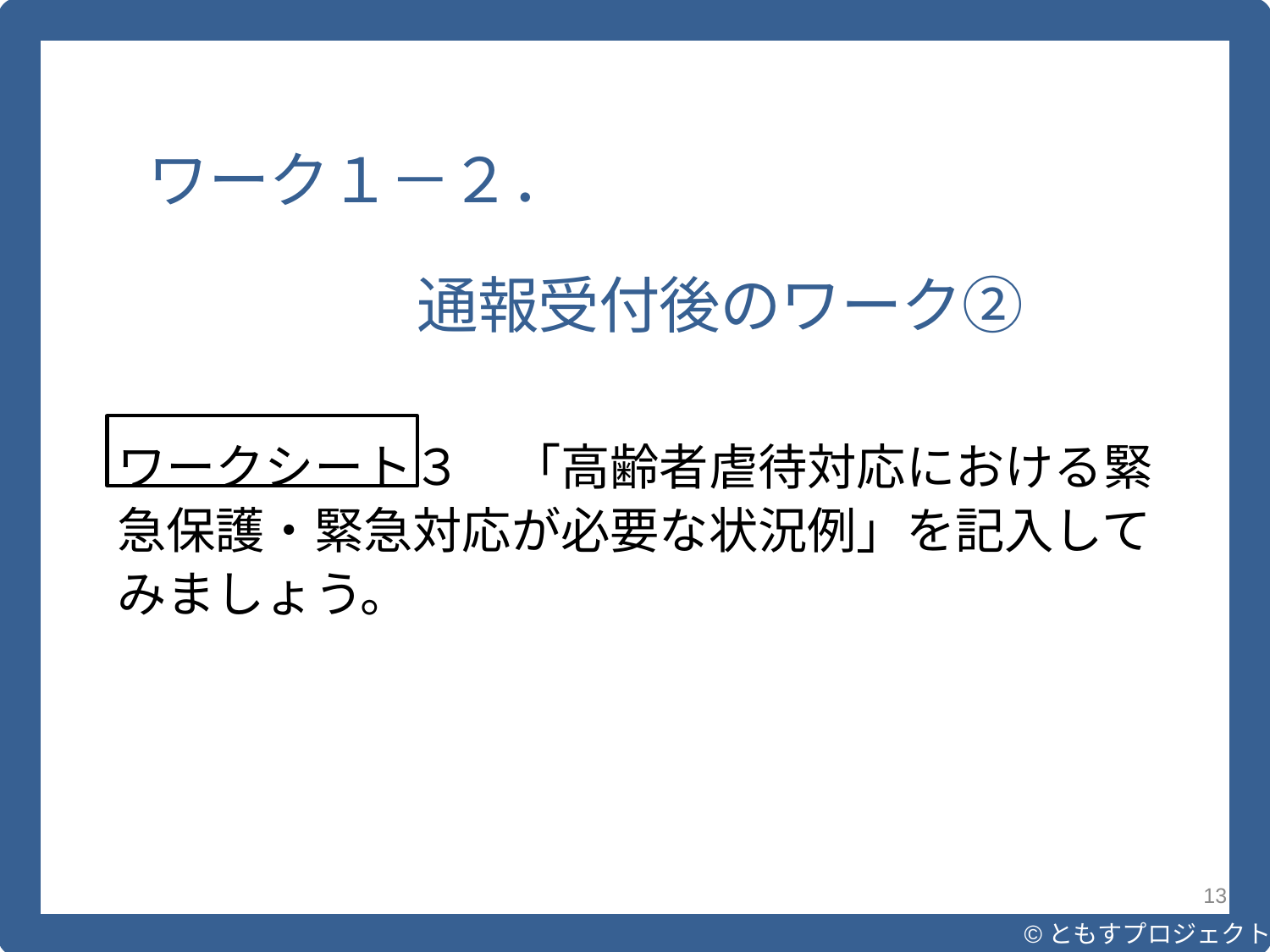

©ともすプロジェクト
ワーク１－２．

通報受付後のワーク②

ワークシート３　「高齢者虐待対応における緊急保護・緊急対応が必要な状況例」を記入してみましょう。

13